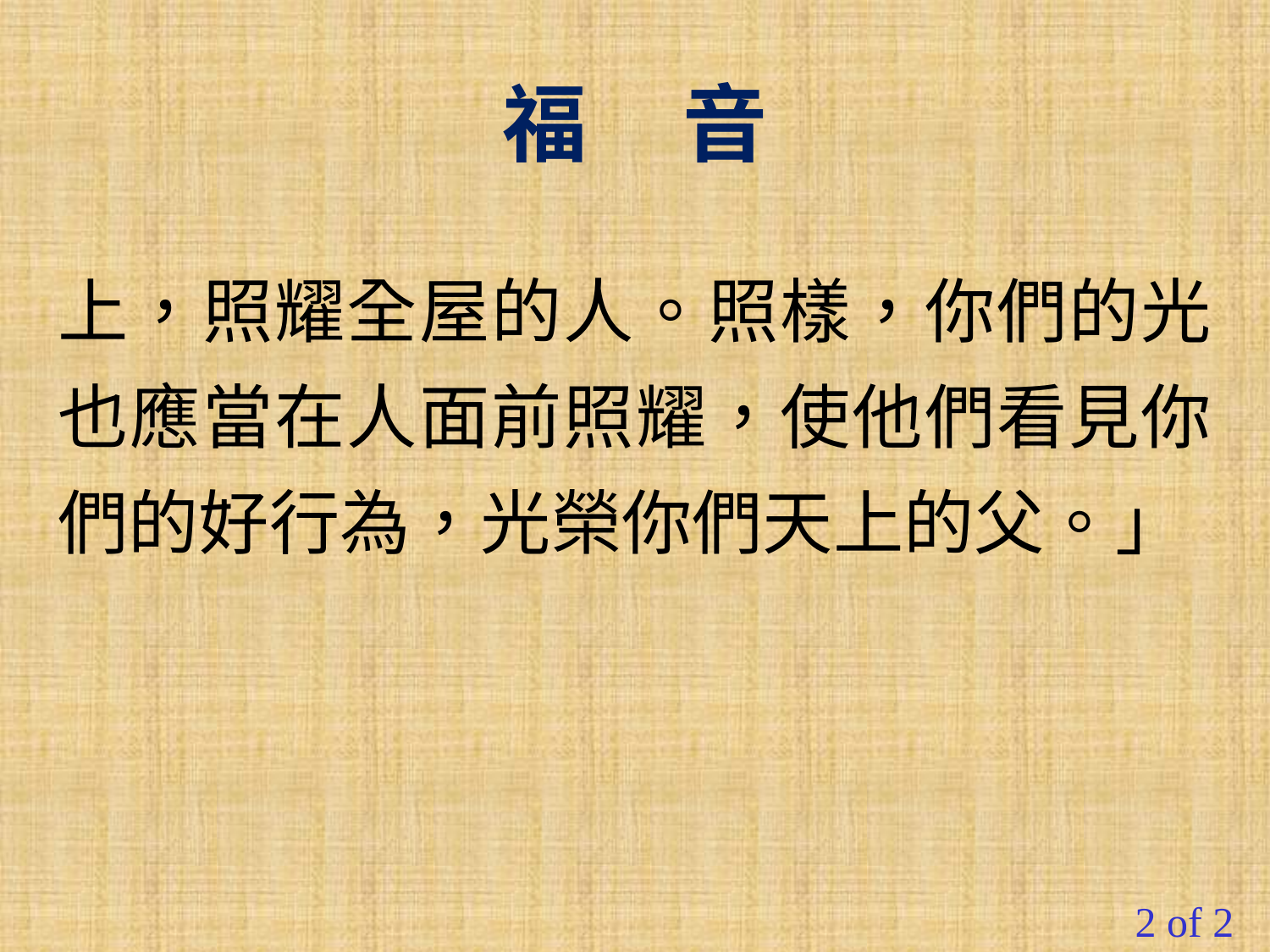

福     音

上，照耀全屋的人。照樣，你們的光也應當在人面前照耀，使他們看見你們的好行為，光榮你們天上的父。」
2 of 2